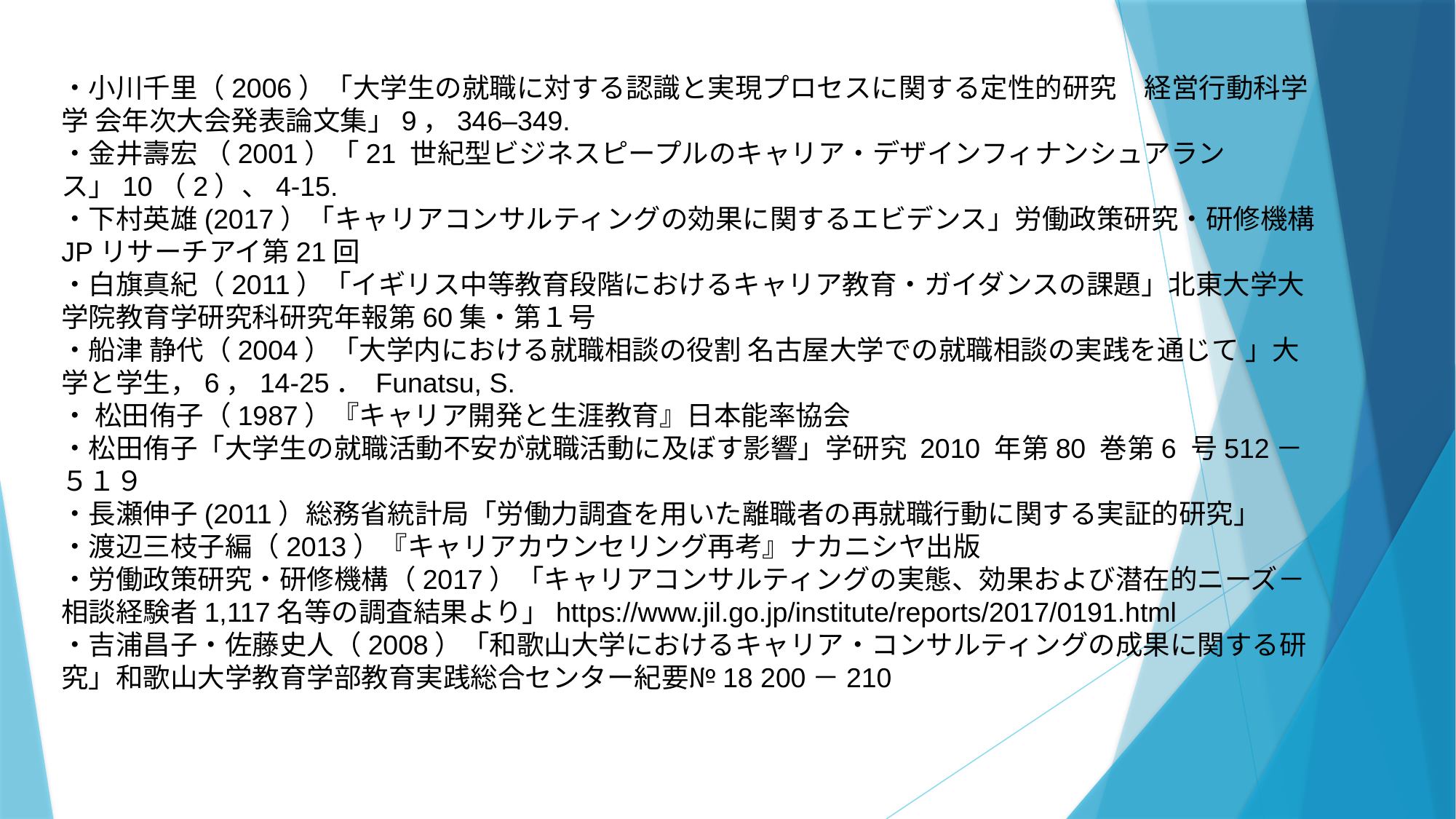

・小川千里（2006）「大学生の就職に対する認識と実現プロセスに関する定性的研究　経営行動科学学 会年次大会発表論文集」9，346–349.
・金井壽宏 （2001）「21 世紀型ビジネスピープルのキャリア・デザインフィナンシュアランス」10（2）、4-15.
・下村英雄(2017）「キャリアコンサルティングの効果に関するエビデンス」労働政策研究・研修機構JPリサーチアイ第21回
・白旗真紀（2011）「イギリス中等教育段階におけるキャリア教育・ガイダンスの課題」北東大学大学院教育学研究科研究年報第60集・第１号
・船津 静代（2004）「大学内における就職相談の役割 名古屋大学での就職相談の実践を通じて 」大学と学生，6，14-25． Funatsu, S.
・ 松田侑子（1987）『キャリア開発と生涯教育』日本能率協会
・松田侑子「大学生の就職活動不安が就職活動に及ぼす影響」学研究 2010 年第80 巻第6 号512－５１９
・長瀬伸子(2011）総務省統計局「労働力調査を用いた離職者の再就職行動に関する実証的研究」
・渡辺三枝子編（2013）『キャリアカウンセリング再考』ナカニシヤ出版
・労働政策研究・研修機構（2017）「キャリアコンサルティングの実態、効果および潜在的ニーズ－相談経験者1,117名等の調査結果より」https://www.jil.go.jp/institute/reports/2017/0191.html
・吉浦昌子・佐藤史人（2008）「和歌山大学におけるキャリア・コンサルティングの成果に関する研究」和歌山大学教育学部教育実践総合センター紀要№18 200－210